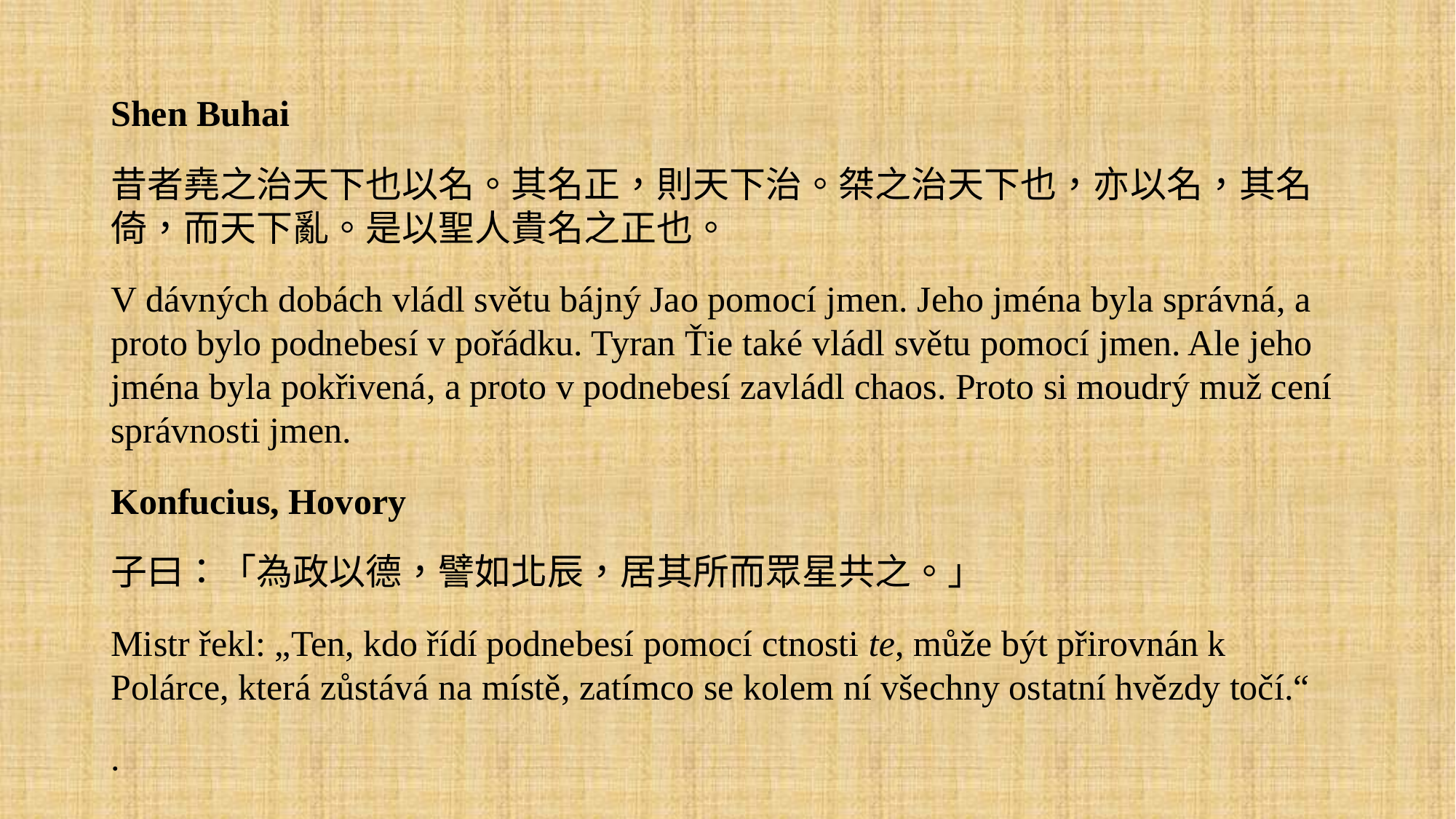

Shen Buhai
昔者堯之治天下也以名。其名正，則天下治。桀之治天下也，亦以名，其名倚，而天下亂。是以聖人貴名之正也。
V dávných dobách vládl světu bájný Jao pomocí jmen. Jeho jména byla správná, a proto bylo podnebesí v pořádku. Tyran Ťie také vládl světu pomocí jmen. Ale jeho jména byla pokřivená, a proto v podnebesí zavládl chaos. Proto si moudrý muž cení správnosti jmen.
Konfucius, Hovory
子曰：「為政以德，譬如北辰，居其所而眾星共之。」
Mistr řekl: „Ten, kdo řídí podnebesí pomocí ctnosti te, může být přirovnán k Polárce, která zůstává na místě, zatímco se kolem ní všechny ostatní hvězdy točí.“
.